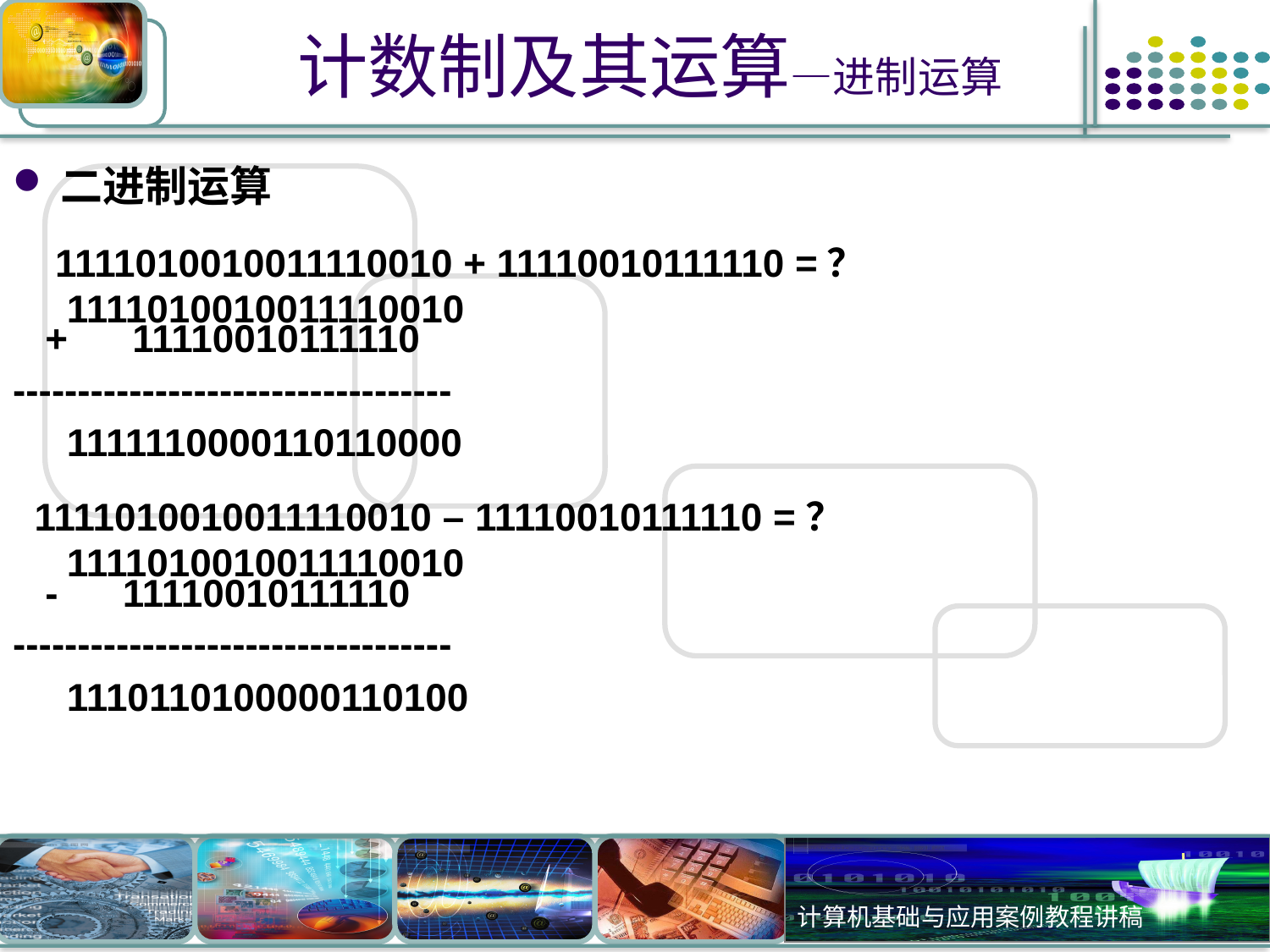

# 计数制及其运算—进制运算
二进制运算
  1111010010011110010 + 11110010111110 =？
     1111010010011110010
   +      11110010111110
----------------------------------
     1111110000110110000
  1111010010011110010 – 11110010111110 =？
     1111010010011110010
   -      11110010111110
----------------------------------
     1110110100000110100